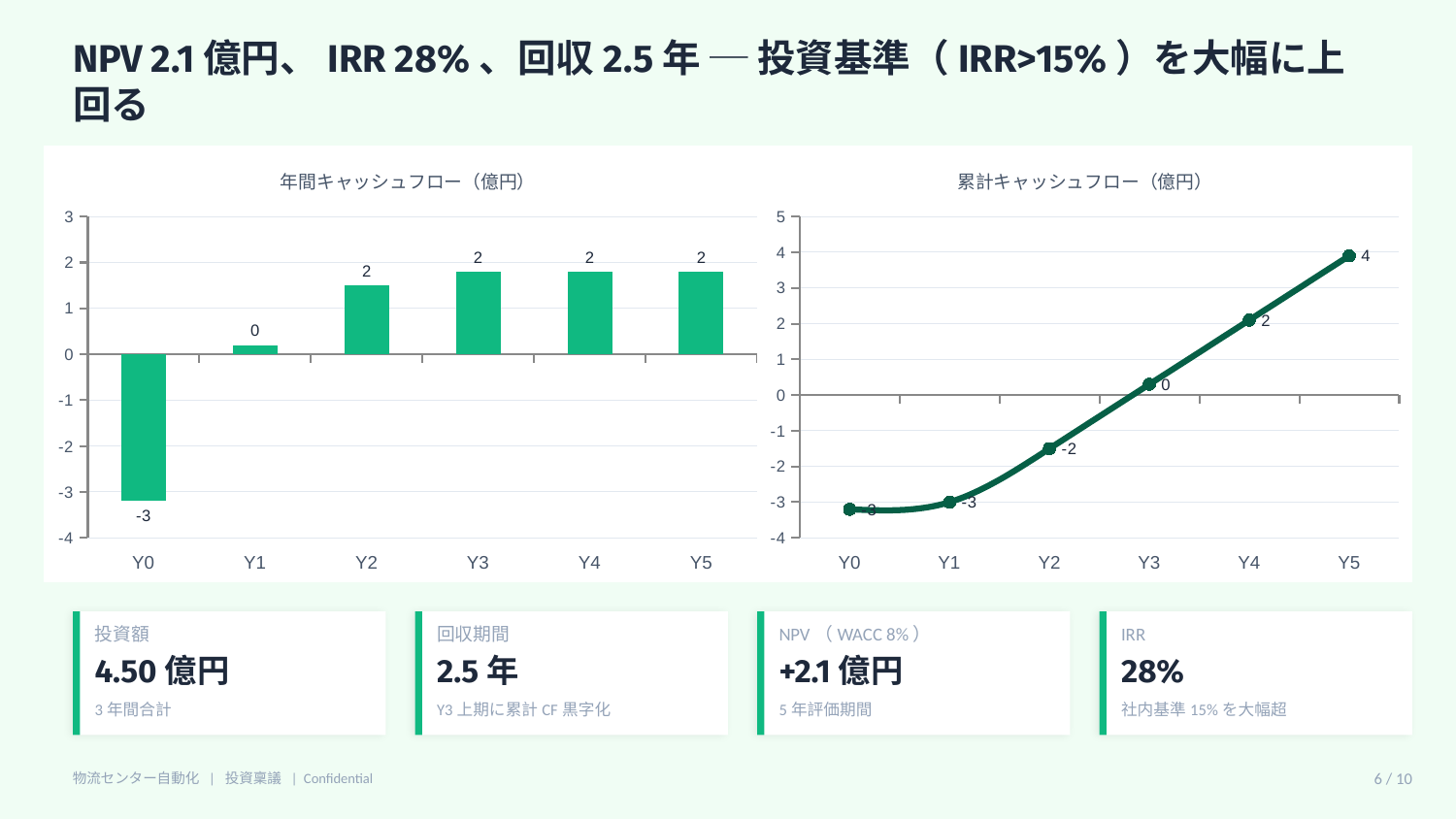

NPV 2.1億円、IRR 28%、回収2.5年 ─ 投資基準（IRR>15%）を大幅に上回る

### Chart: 年間キャッシュフロー（億円）

| Category | 年間CF（億円） |
|---|---|
| Y0 | -3.2 |
| Y1 | 0.2 |
| Y2 | 1.5 |
| Y3 | 1.8 |
| Y4 | 1.8 |
| Y5 | 1.8 |

### Chart: 累計キャッシュフロー（億円）

| Category | 累計CF（億円） |
|---|---|
| Y0 | -3.2 |
| Y1 | -3.0 |
| Y2 | -1.5 |
| Y3 | 0.3 |
| Y4 | 2.1 |
| Y5 | 3.9 |

投資額
回収期間
NPV（WACC 8%）
IRR
4.50億円
2.5年
+2.1億円
28%
3年間合計
Y3上期に累計CF黒字化
5年評価期間
社内基準15%を大幅超
物流センター自動化  |  投資稟議  |  Confidential
6 / 10